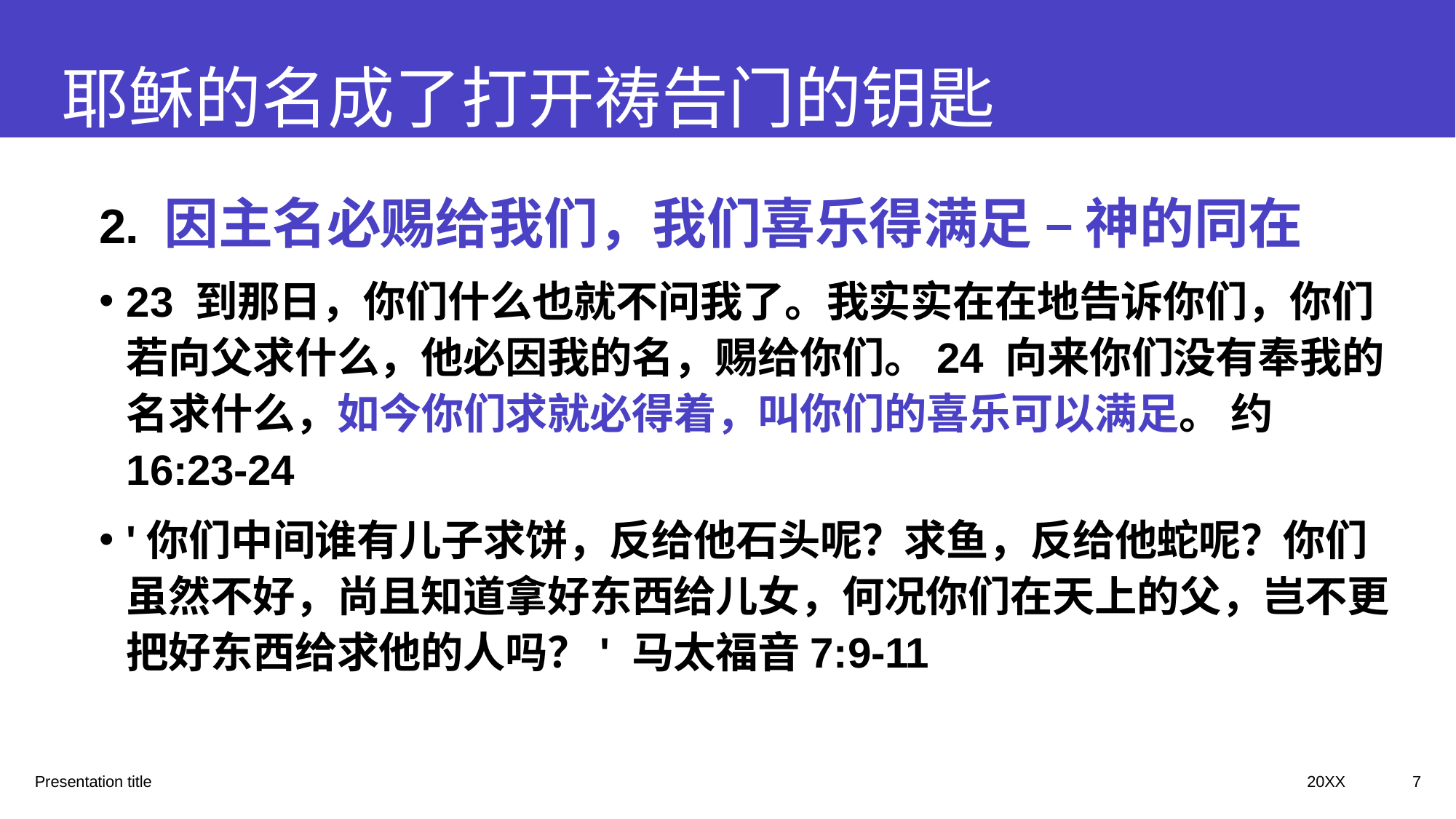

# 耶稣的名成了打开祷告门的钥匙
2. 因主名必赐给我们，我们喜乐得满足 – 神的同在
23 到那日，你们什么也就不问我了。我实实在在地告诉你们，你们若向父求什么，他必因我的名，赐给你们。24 向来你们没有奉我的名求什么，如今你们求就必得着，叫你们的喜乐可以满足。 约16:23-24
'你们中间谁有儿子求饼，反给他石头呢？求鱼，反给他蛇呢？你们虽然不好，尚且知道拿好东西给儿女，何况你们在天上的父，岂不更把好东西给求他的人吗？' 马太福音7:9-11

20XX
Presentation title
7